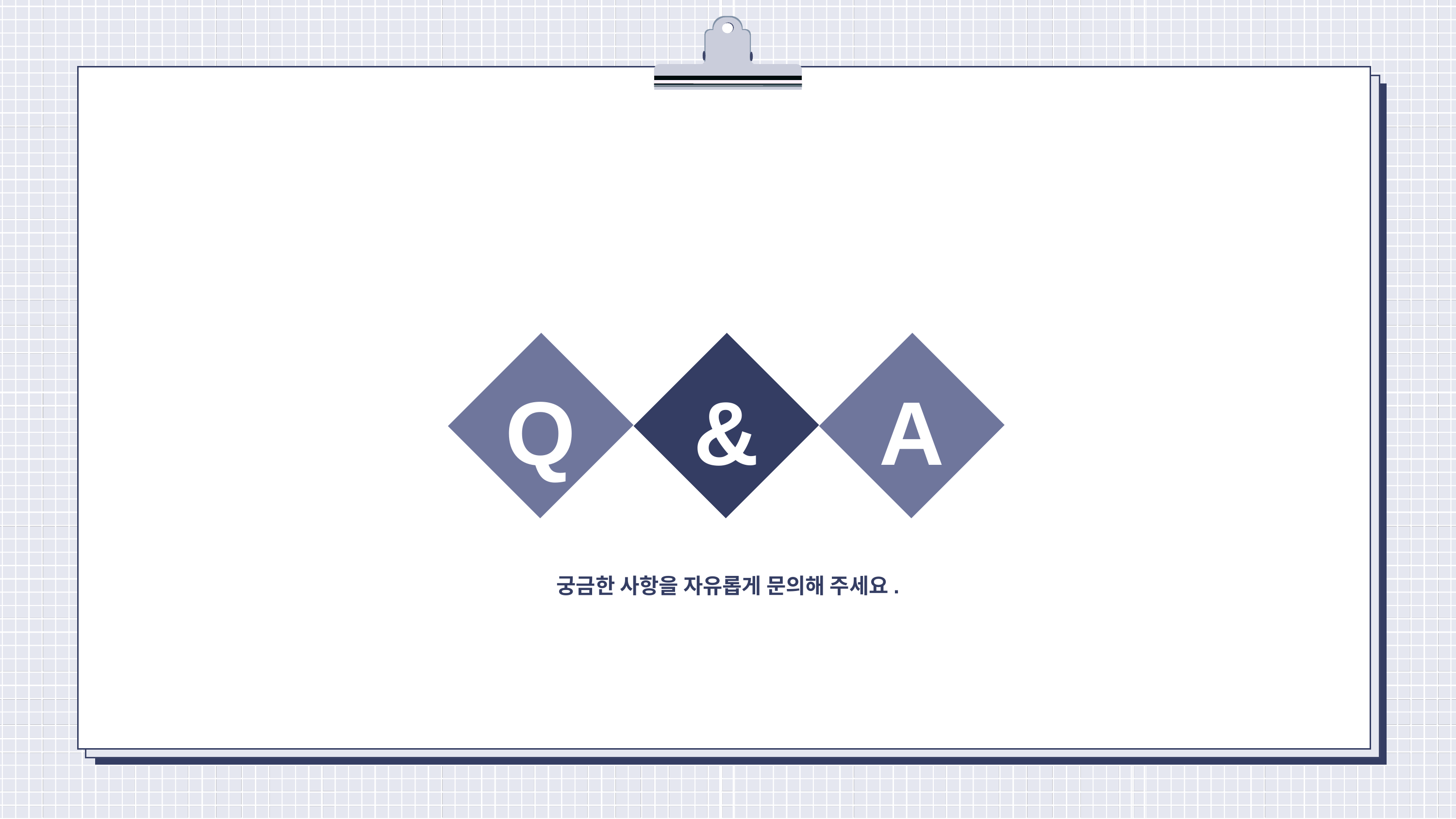

Q
&
A

궁금한 사항을 자유롭게 문의해 주세요.